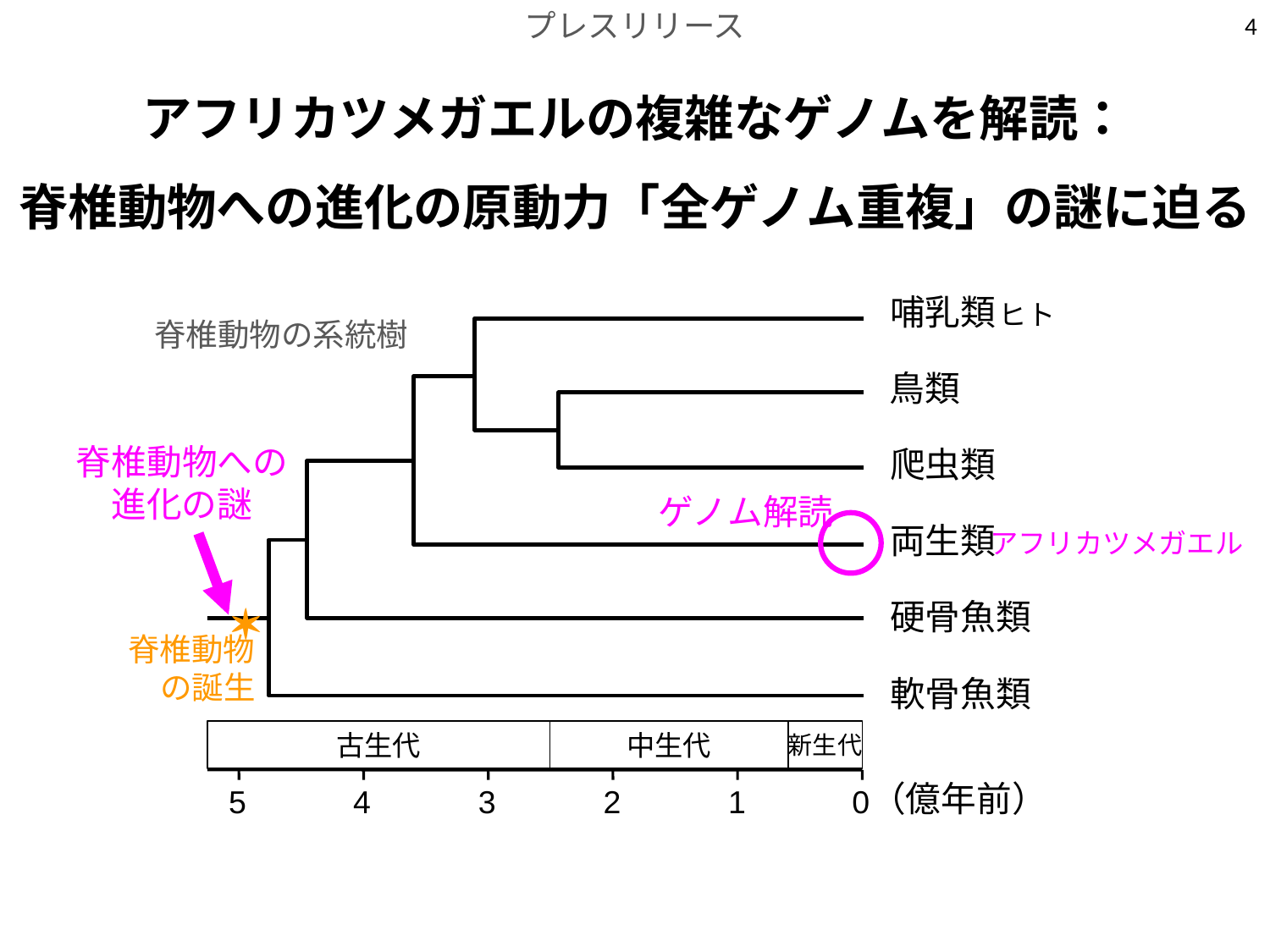

プレスリリース
4
アフリカツメガエルの複雑なゲノムを解読：
脊椎動物への進化の原動力「全ゲノム重複」の謎に迫る
哺乳類
ヒト
脊椎動物の系統樹

鳥類
爬虫類
両生類
硬骨魚類
軟骨魚類
古生代
中生代
新生代

（億年前）
5
4
3
2
1
0
脊椎動物への
進化の謎
ゲノム解読

アフリカツメガエル
∗
脊椎動物
の誕生